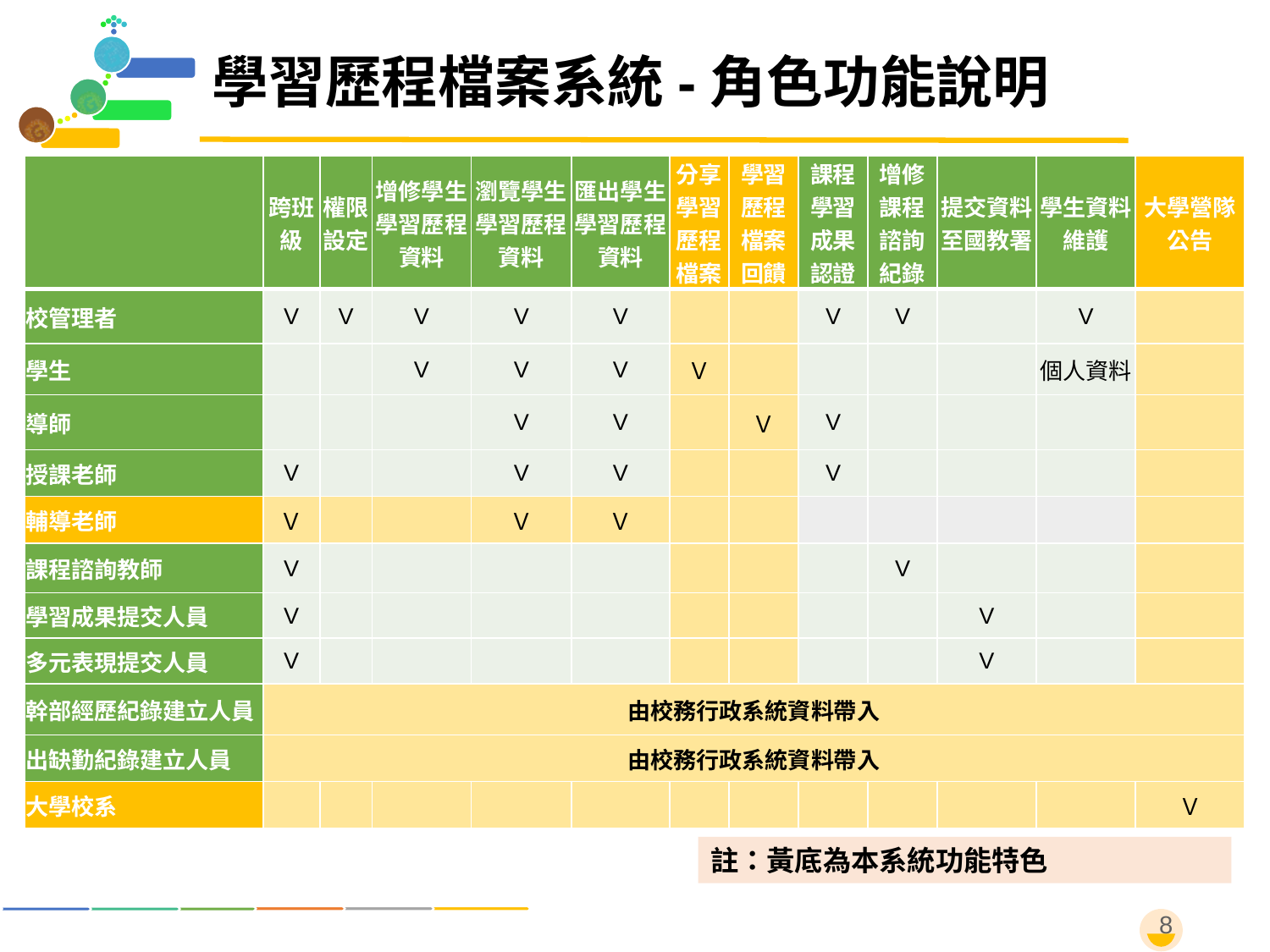

# 學習歷程檔案系統-角色功能說明
|  | 跨班級 | 權限設定 | 增修學生學習歷程資料 | 瀏覽學生學習歷程資料 | 匯出學生學習歷程資料 | 分享 學習歷程檔案 | 學習歷程檔案回饋 | 課程學習成果認證 | 增修課程諮詢紀錄 | 提交資料至國教署 | 學生資料維護 | 大學營隊公告 |
| --- | --- | --- | --- | --- | --- | --- | --- | --- | --- | --- | --- | --- |
| 校管理者 | V | V | V | V | V |  |  | V | V |  | V |  |
| 學生 |  |  | V | V | V | Ｖ |  |  |  |  | 個人資料 |  |
| 導師 |  |  |  | V | V |  | Ｖ | V |  |  |  |  |
| 授課老師 | V |  |  | V | V |  |  | V |  |  |  |  |
| 輔導老師 | Ｖ |  |  | Ｖ | Ｖ |  |  |  |  |  |  |  |
| 課程諮詢教師 | V |  |  |  |  |  |  |  | V |  |  |  |
| 學習成果提交人員 | V |  |  |  |  |  |  |  |  | V |  |  |
| 多元表現提交人員 | V |  |  |  |  |  |  |  |  | V |  |  |
| 幹部經歷紀錄建立人員 | 由校務行政系統資料帶入 |  |  |  |  |  |  |  |  |  |  |  |
| 出缺勤紀錄建立人員 | 由校務行政系統資料帶入 |  |  |  |  |  |  |  |  |  |  |  |
| 大學校系 |  |  |  |  |  |  |  |  |  |  |  | Ｖ |
註：黃底為本系統功能特色
8